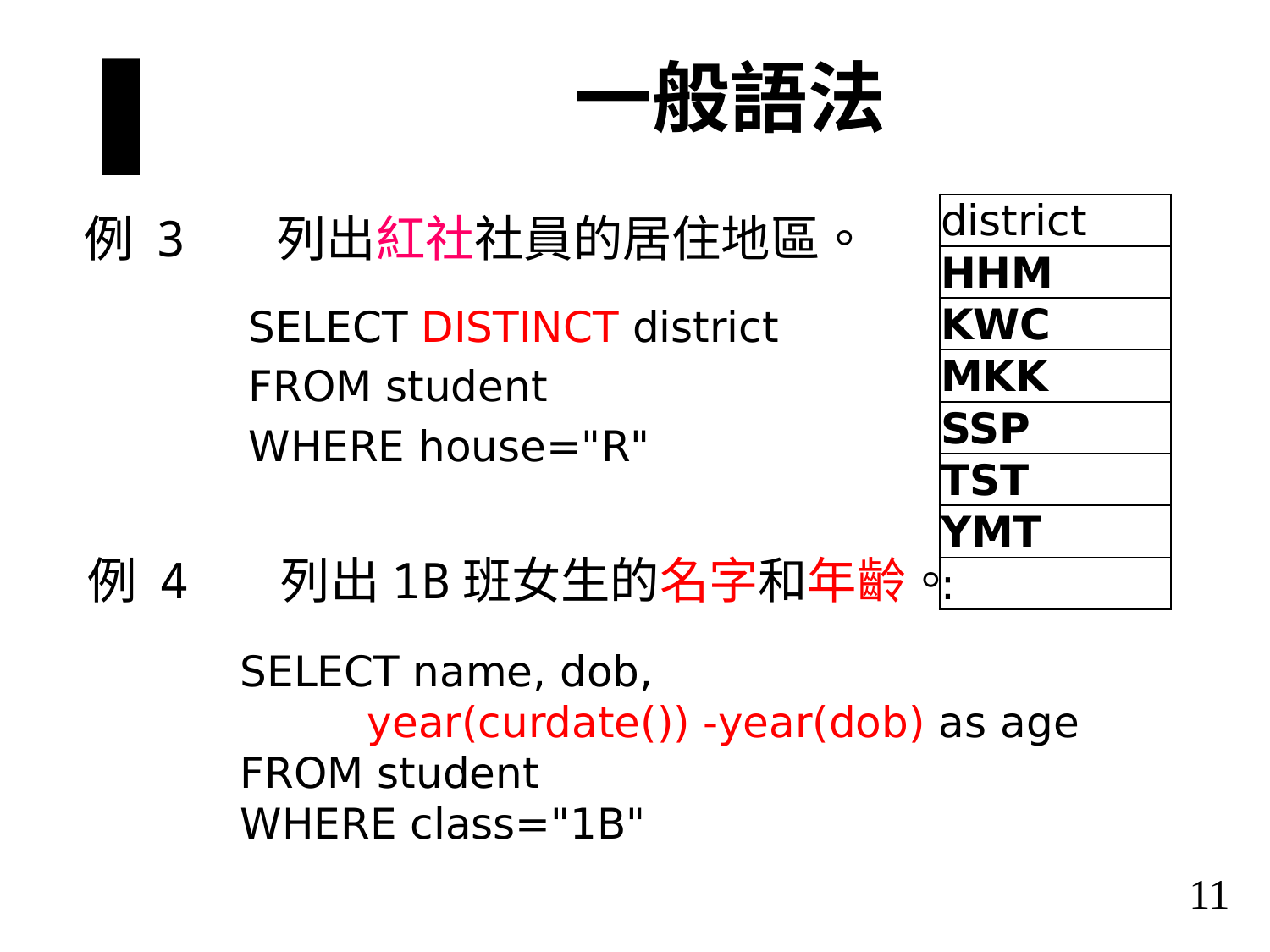

I
一般語法
| district |
| --- |
| HHM |
| KWC |
| MKK |
| SSP |
| TST |
| YMT |
| : |
例 3	列出紅社社員的居住地區。
SELECT DISTINCT district
FROM student
WHERE house="R"
例 4	列出1B班女生的名字和年齡。
SELECT name, dob,
	year(curdate()) -year(dob) as age
FROM student
WHERE class="1B"
11